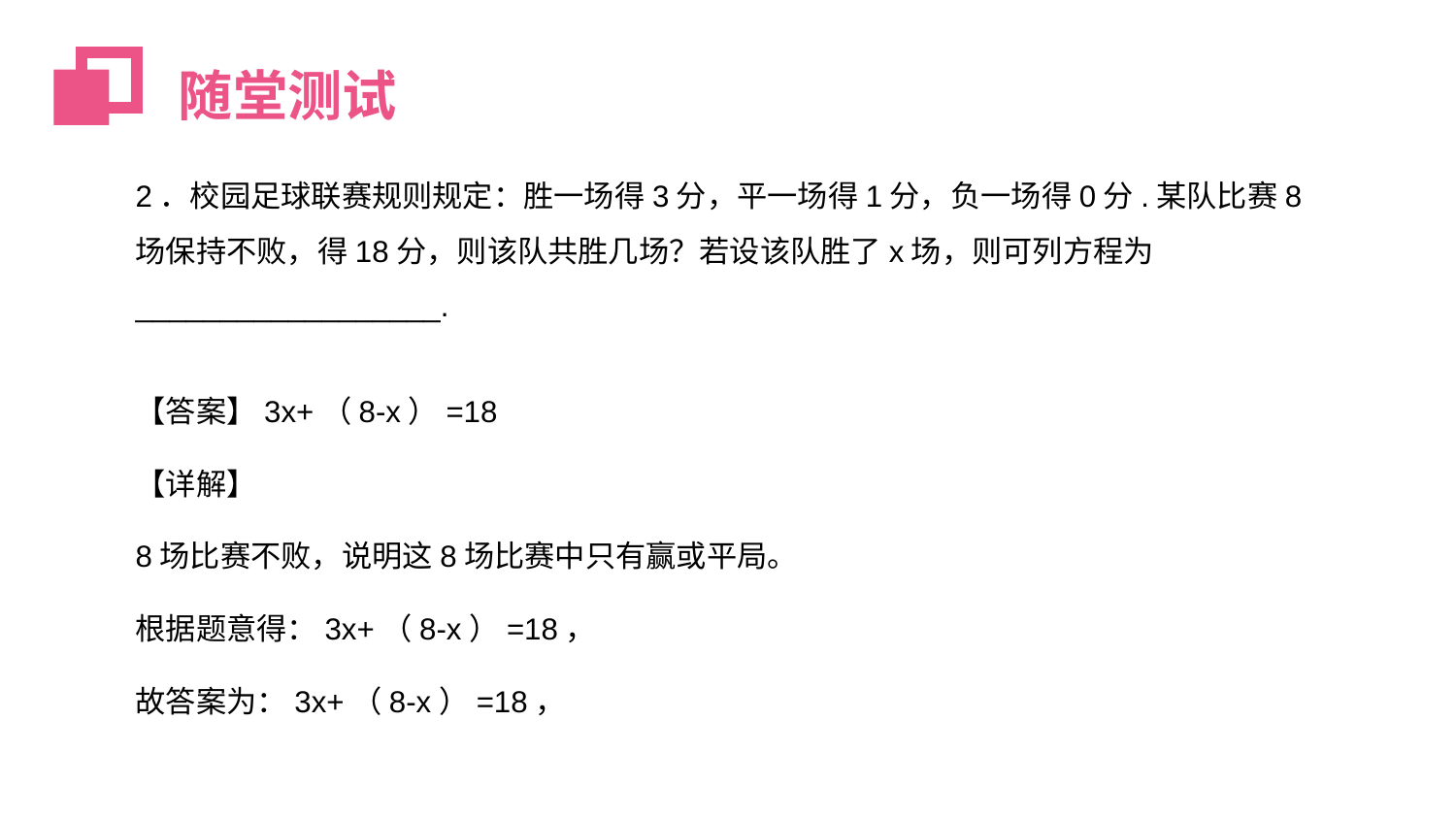

随堂测试
2．校园足球联赛规则规定：胜一场得3分，平一场得1分，负一场得0分.某队比赛8场保持不败，得18分，则该队共胜几场？若设该队胜了x场，则可列方程为__________________.
【答案】3x+（8-x）=18
【详解】
8场比赛不败，说明这8场比赛中只有赢或平局。
根据题意得：3x+（8-x）=18，
故答案为：3x+（8-x）=18，